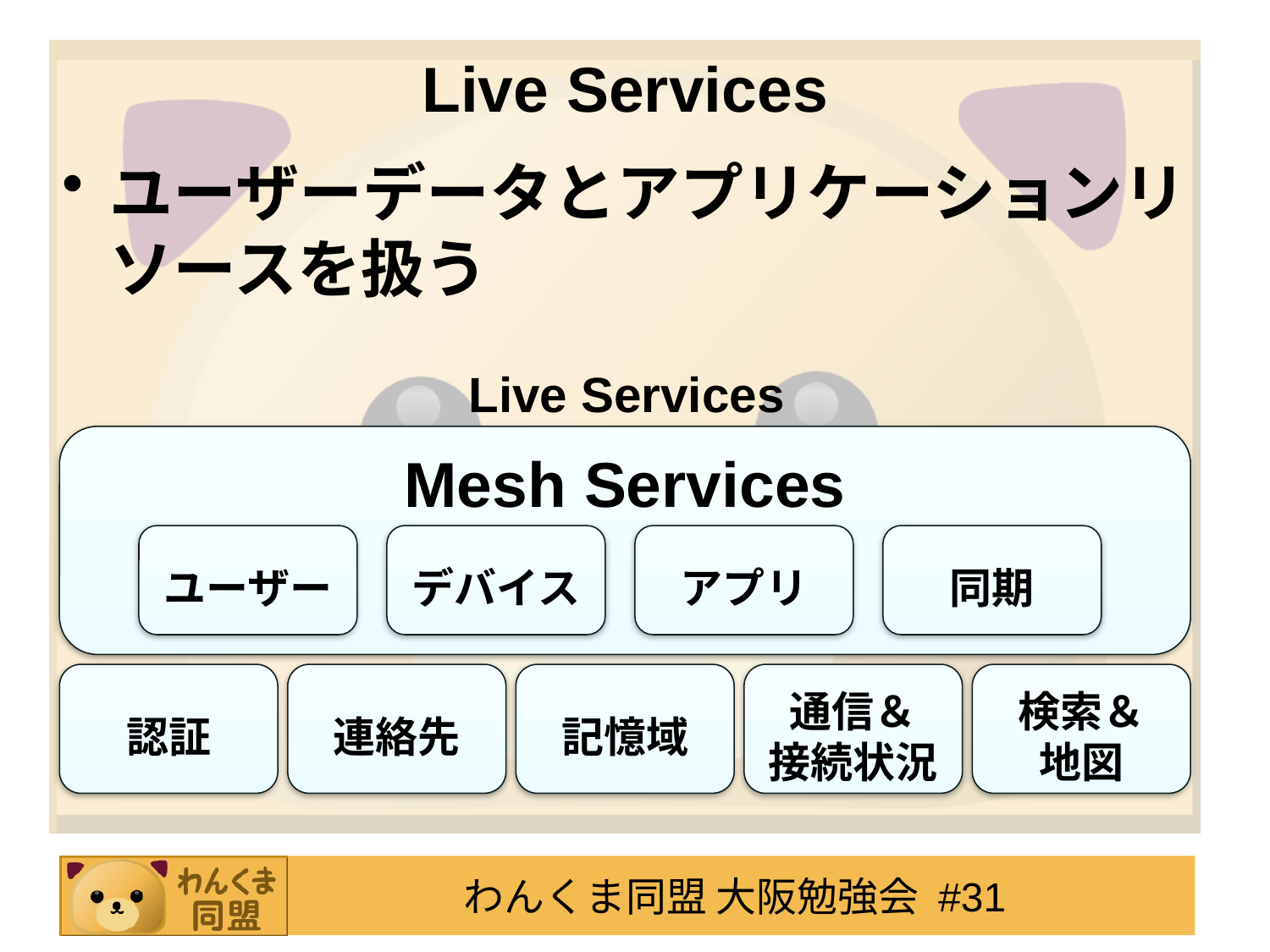

# Live Services
ユーザーデータとアプリケーションリソースを扱う

Live Services
Mesh Services
ユーザー
デバイス
アプリ
同期
認証
連絡先
記憶域
通信＆
接続状況
検索＆
地図